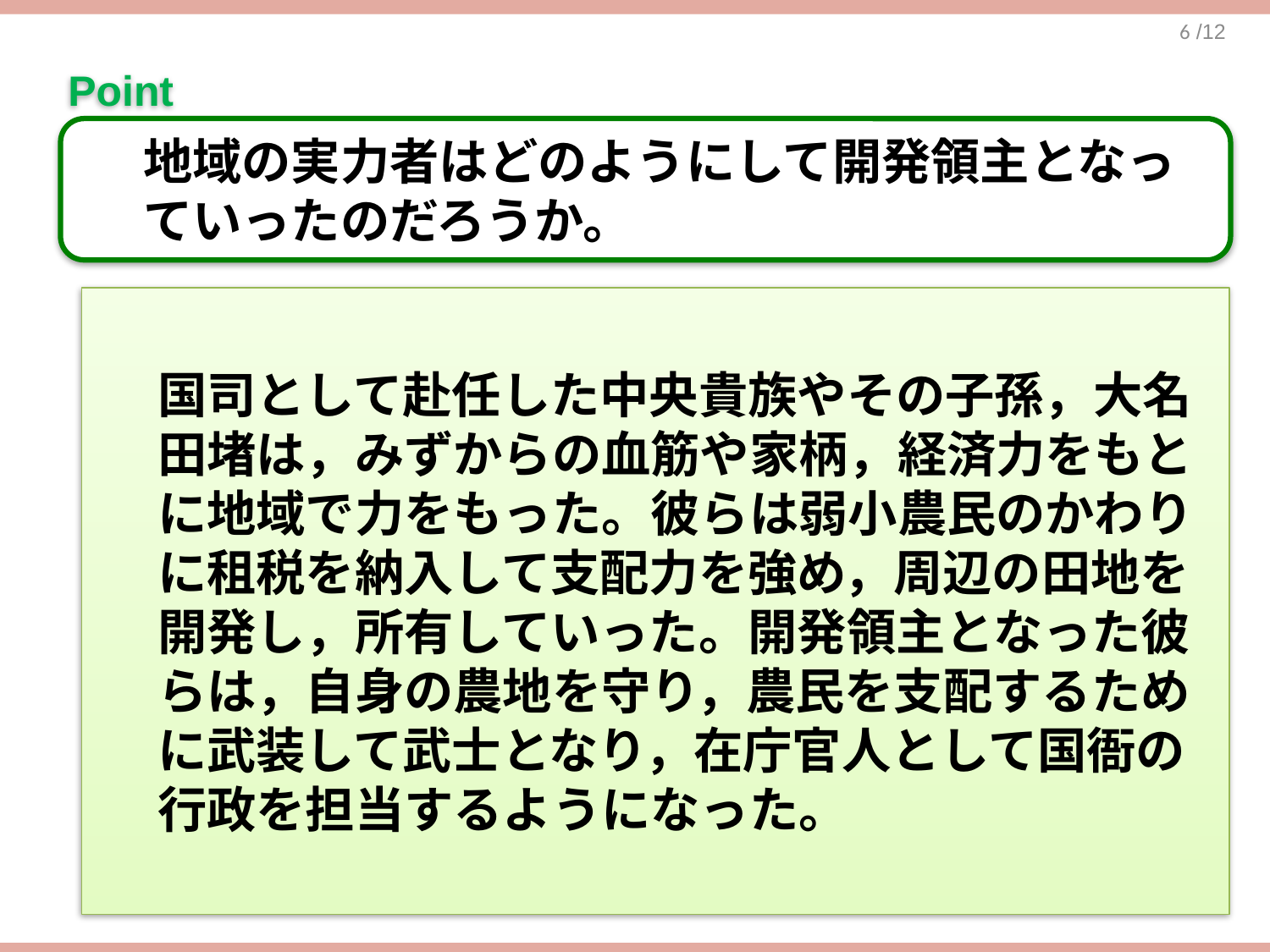

Point
地域の実力者はどのようにして開発領主となっていったのだろうか。
国司として赴任した中央貴族やその子孫，大名田堵は，みずからの血筋や家柄，経済力をもとに地域で力をもった。彼らは弱小農民のかわりに租税を納入して支配力を強め，周辺の田地を開発し，所有していった。開発領主となった彼らは，自身の農地を守り，農民を支配するために武装して武士となり，在庁官人として国衙の行政を担当するようになった。